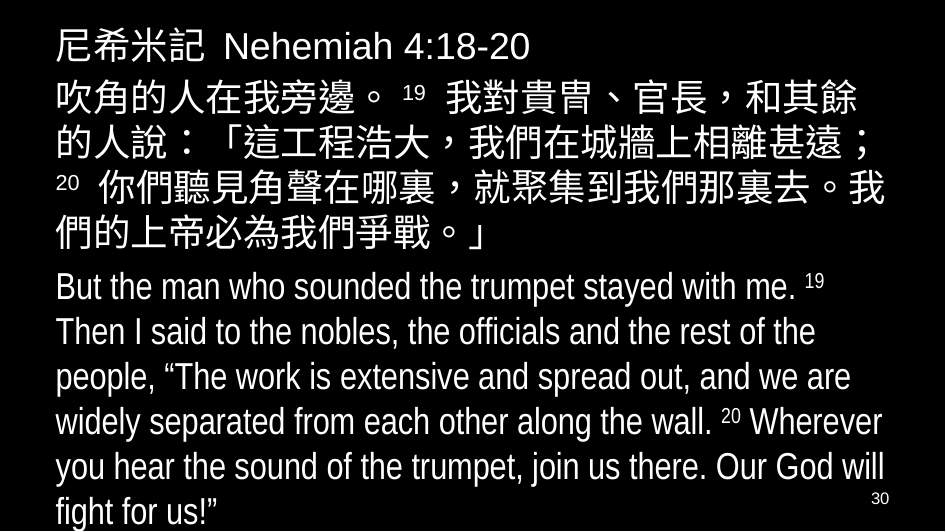

尼希米記 Nehemiah 4:18-20
吹角的人在我旁邊。19 我對貴冑、官長，和其餘的人說：「這工程浩大，我們在城牆上相離甚遠；20 你們聽見角聲在哪裏，就聚集到我們那裏去。我們的上帝必為我們爭戰。」
But the man who sounded the trumpet stayed with me. 19 Then I said to the nobles, the officials and the rest of the people, “The work is extensive and spread out, and we are widely separated from each other along the wall. 20 Wherever you hear the sound of the trumpet, join us there. Our God will fight for us!”

30